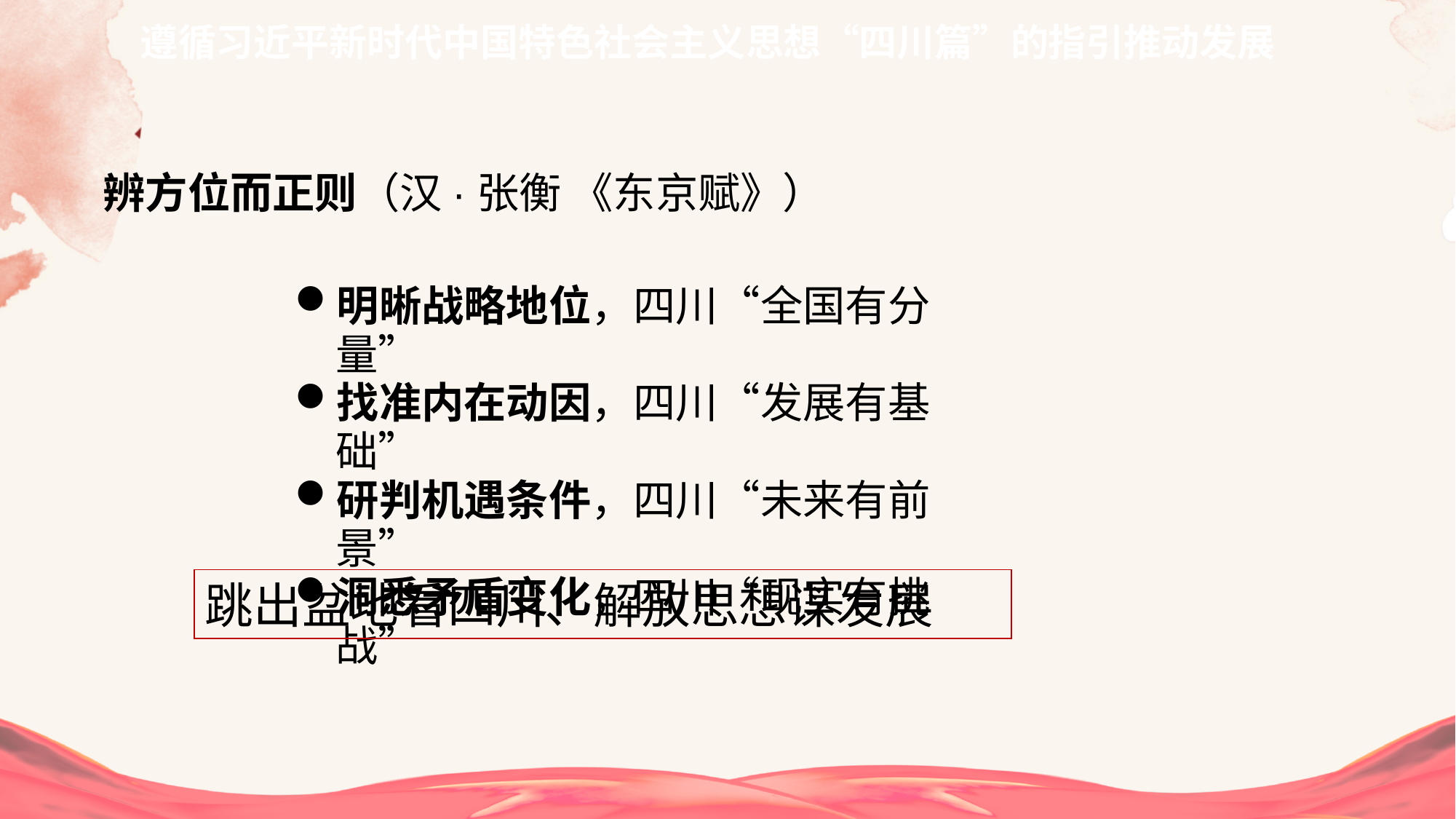

遵循习近平新时代中国特色社会主义思想“四川篇”的指引推动发展
辨方位而正则（汉·张衡 《东京赋》）
明晰战略地位，四川“全国有分量”
找准内在动因，四川“发展有基础”
研判机遇条件，四川“未来有前景”
洞悉矛盾变化，四川“现实有挑战”
跳出盆地看四川、解放思想谋发展